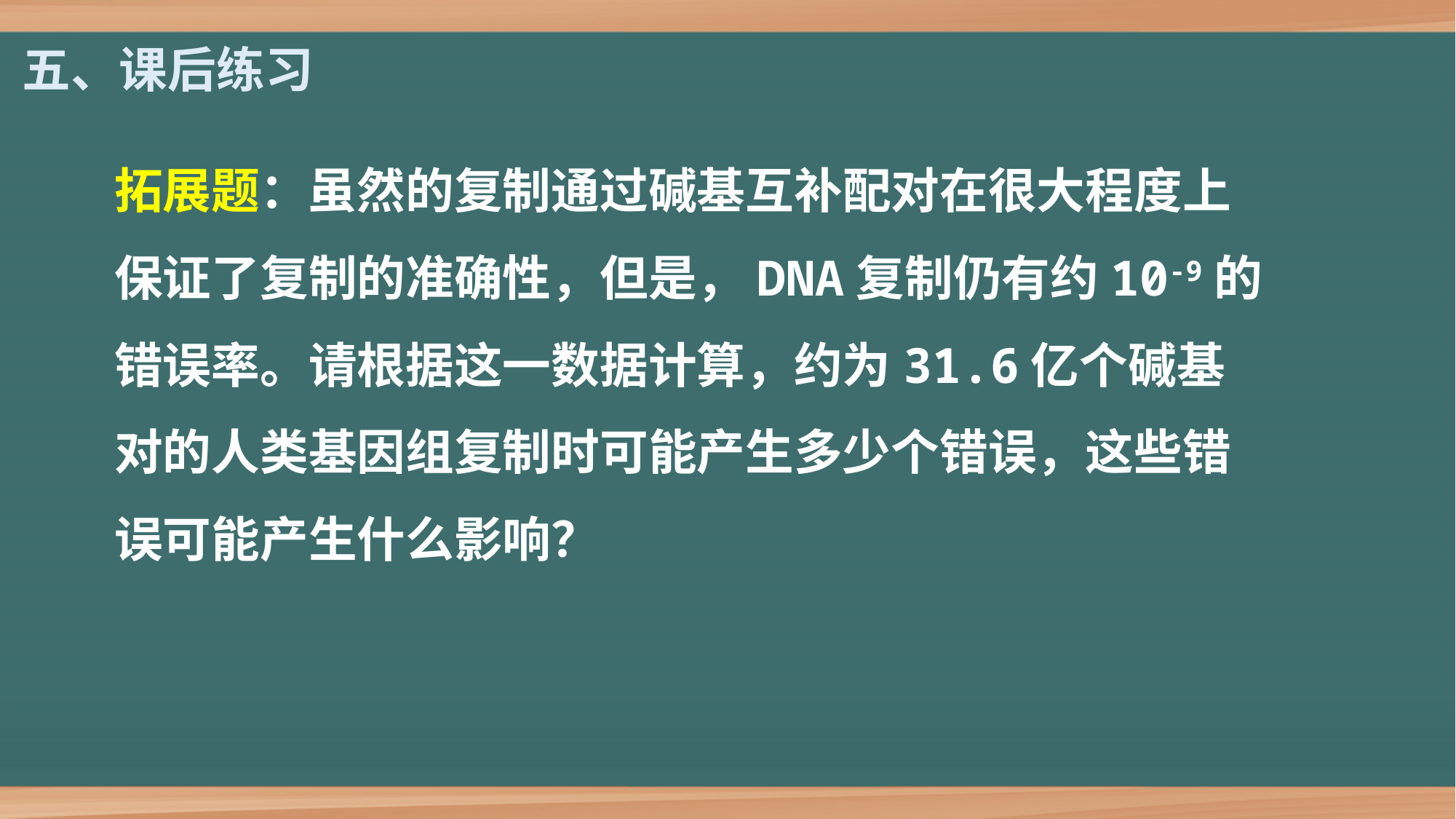

五、课后练习
拓展题：虽然的复制通过碱基互补配对在很大程度上保证了复制的准确性，但是，DNA复制仍有约10-9的错误率。请根据这一数据计算，约为31.6亿个碱基对的人类基因组复制时可能产生多少个错误，这些错误可能产生什么影响？